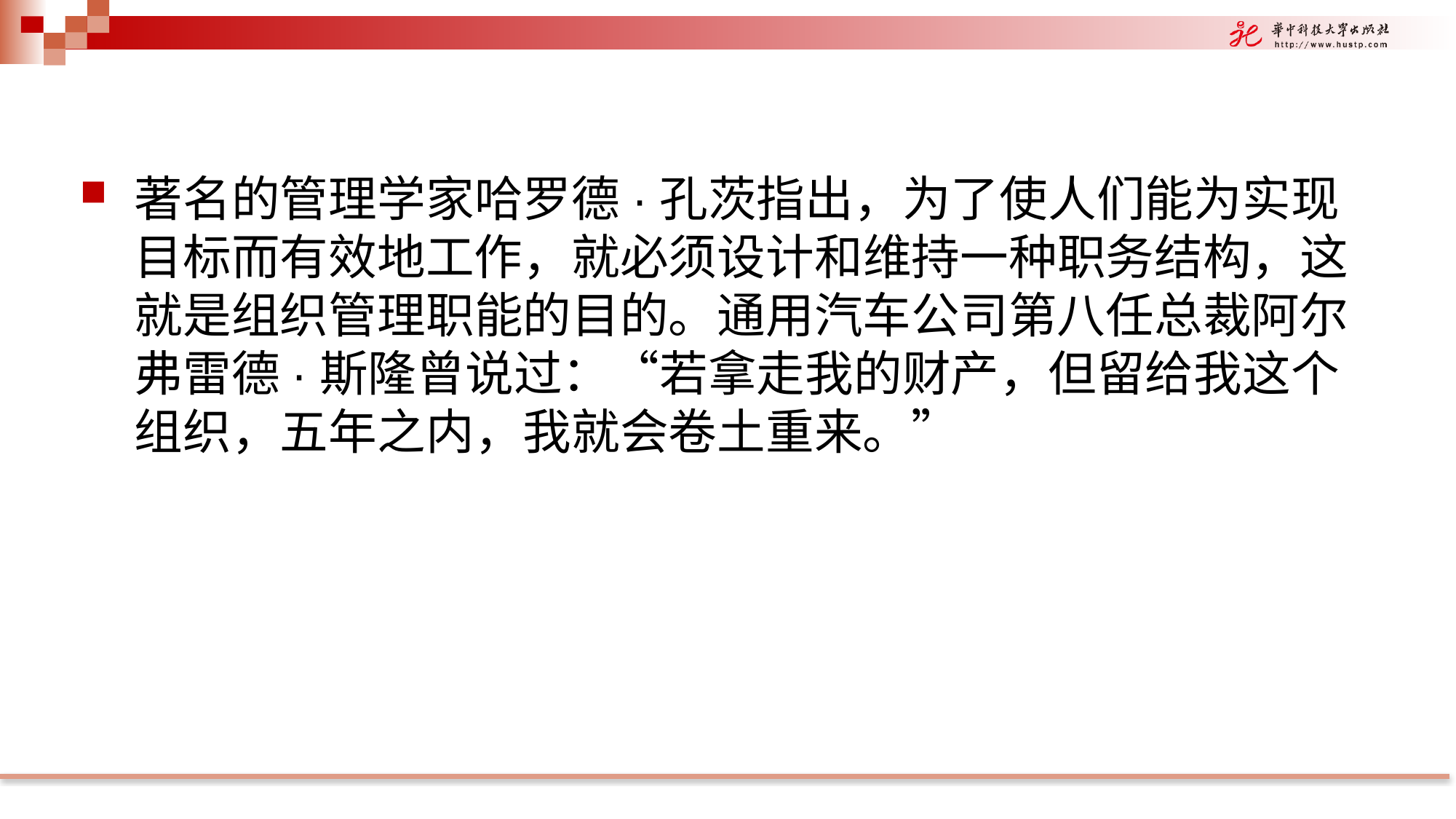

著名的管理学家哈罗德·孔茨指出，为了使人们能为实现目标而有效地工作，就必须设计和维持一种职务结构，这就是组织管理职能的目的。通用汽车公司第八任总裁阿尔弗雷德·斯隆曾说过：“若拿走我的财产，但留给我这个组织，五年之内，我就会卷土重来。”